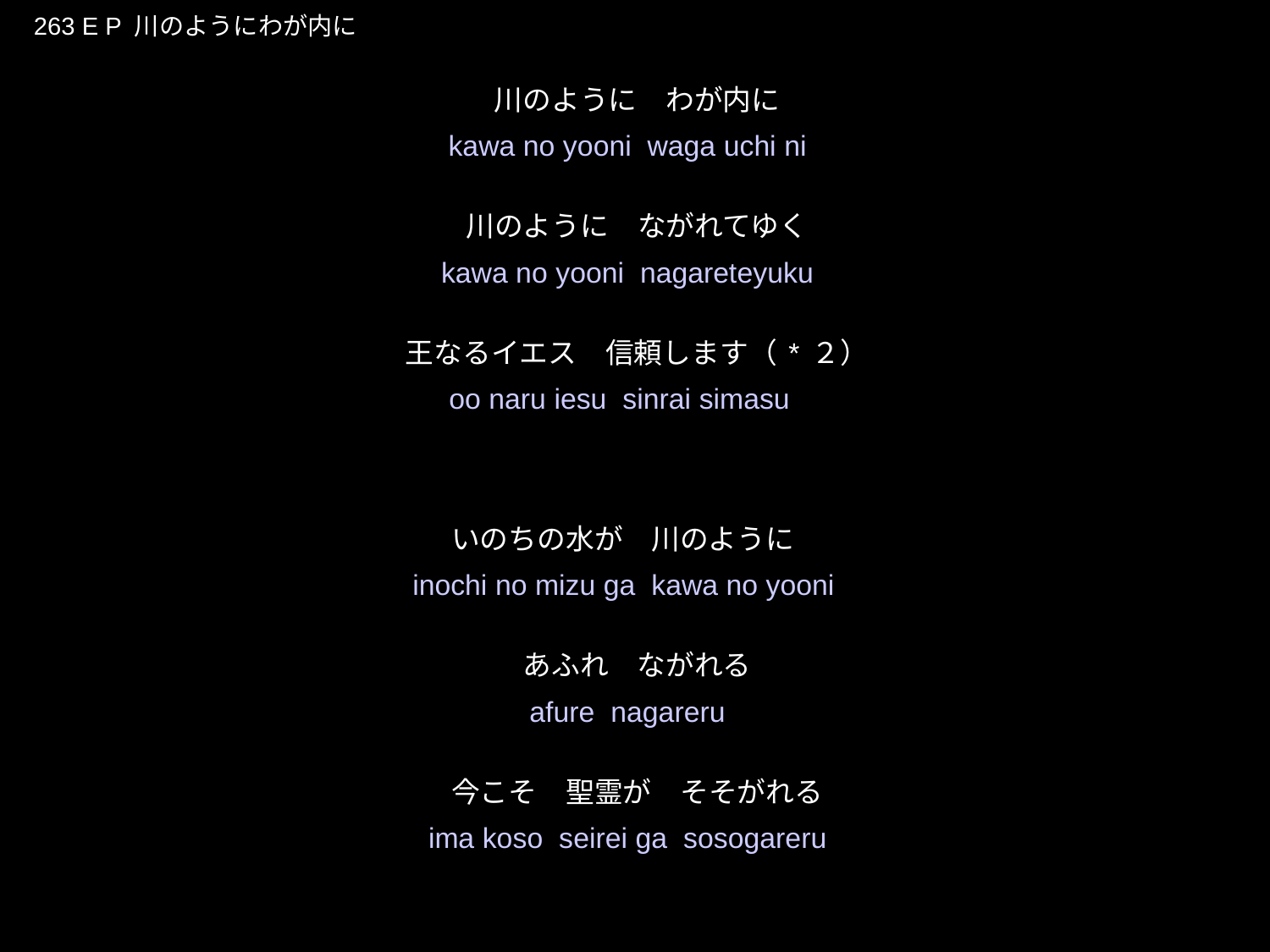

かわのようにわがうちに
★P
263 E P 川のようにわが内に
川のように　わが内に
川のように　ながれてゆく
王なるイエス　信頼します（*２）
いのちの水が　川のように　
あふれ　ながれる
今こそ　聖霊が　そそがれる
★２
kawa no yooni  waga uchi ni
kawa no yooni  nagareteyuku
oo naru iesu  sinrai simasu
inochi no mizu ga  kawa no yooni
afure  nagareru
ima koso  seirei ga  sosogareru